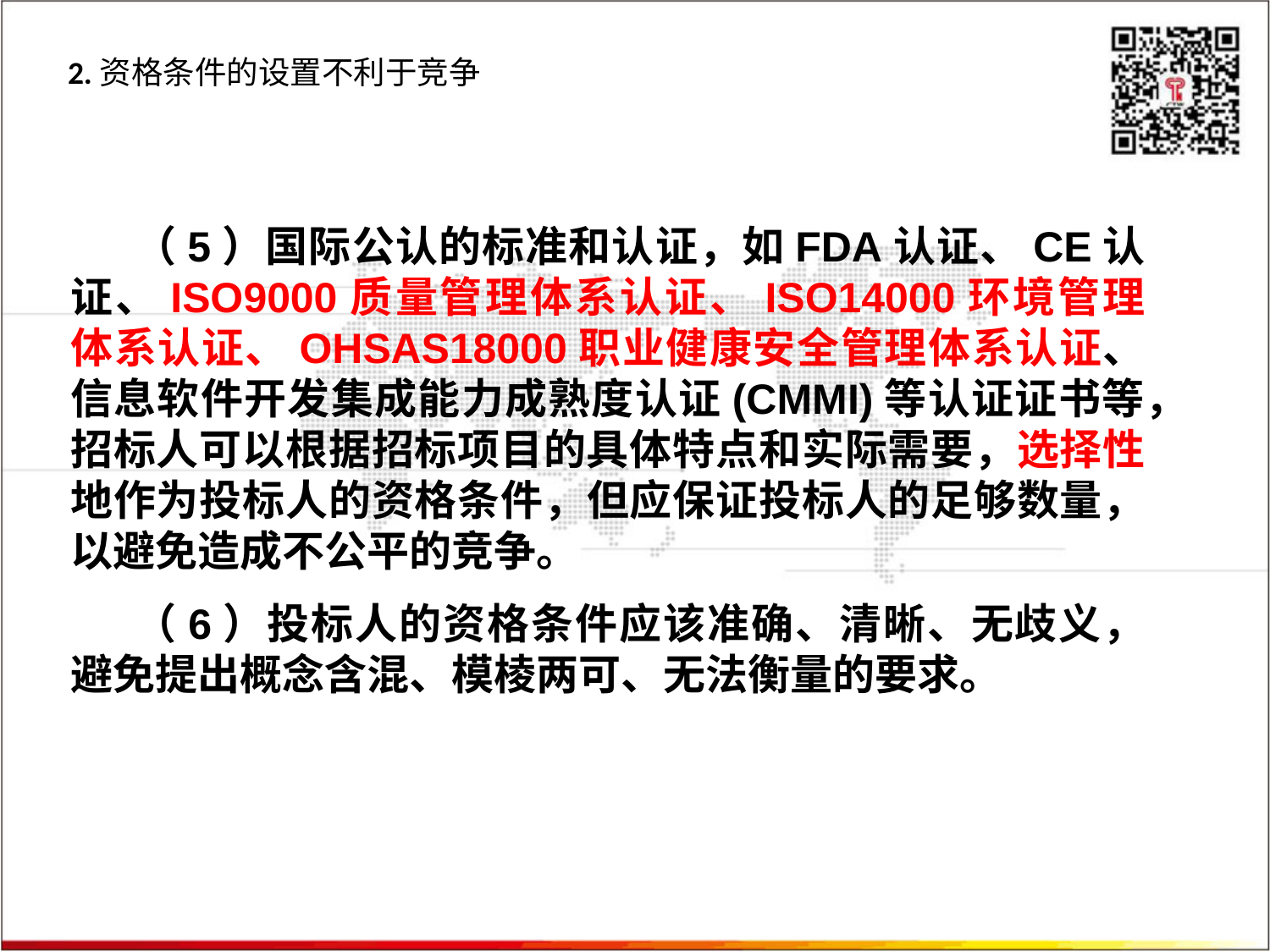

# 2.资格条件的设置不利于竞争
（5）国际公认的标准和认证，如FDA认证、CE认证、ISO9000质量管理体系认证、ISO14000环境管理体系认证、OHSAS18000职业健康安全管理体系认证、信息软件开发集成能力成熟度认证(CMMI)等认证证书等，招标人可以根据招标项目的具体特点和实际需要，选择性地作为投标人的资格条件，但应保证投标人的足够数量，以避免造成不公平的竞争。
（6）投标人的资格条件应该准确、清晰、无歧义，避免提出概念含混、模棱两可、无法衡量的要求。